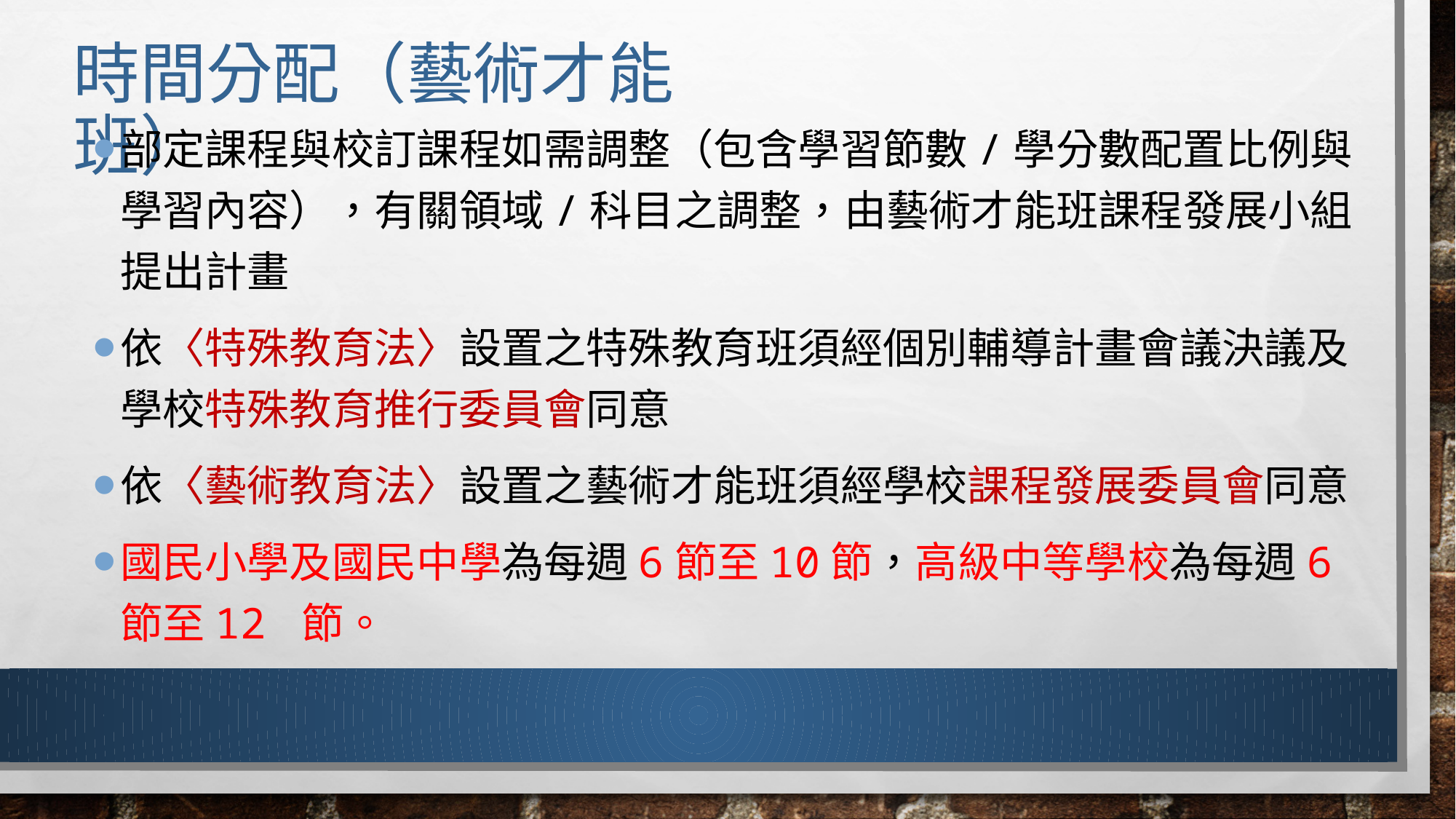

時間分配（藝術才能班）
部定課程與校訂課程如需調整（包含學習節數/學分數配置比例與學習內容），有關領域/科目之調整，由藝術才能班課程發展小組提出計畫
依〈特殊教育法〉設置之特殊教育班須經個別輔導計畫會議決議及學校特殊教育推行委員會同意
依〈藝術教育法〉設置之藝術才能班須經學校課程發展委員會同意
國民小學及國民中學為每週6節至10節，高級中等學校為每週6節至12 節。